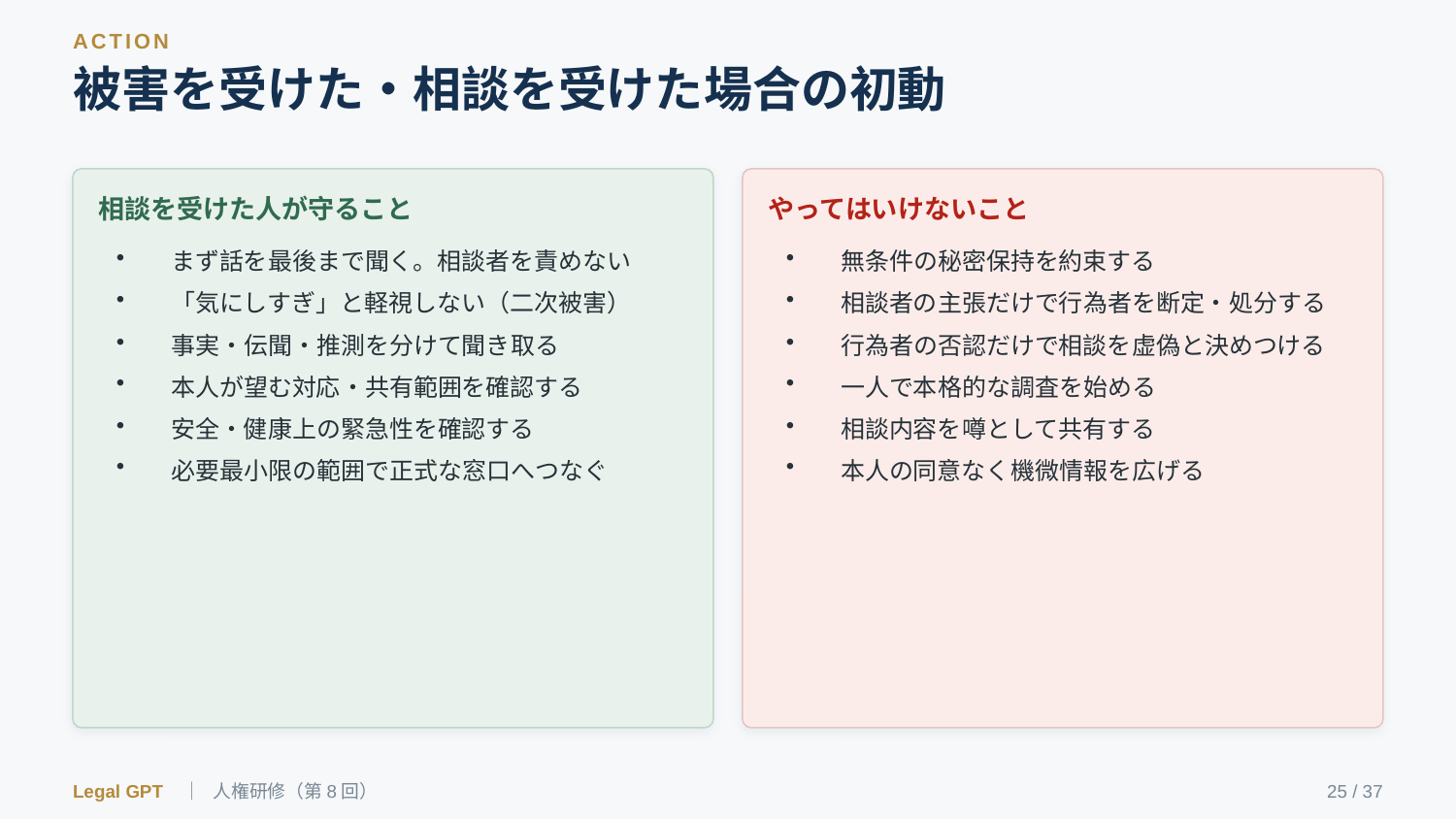

ACTION
被害を受けた・相談を受けた場合の初動

相談を受けた人が守ること
やってはいけないこと
まず話を最後まで聞く。相談者を責めない
「気にしすぎ」と軽視しない（二次被害）
事実・伝聞・推測を分けて聞き取る
本人が望む対応・共有範囲を確認する
安全・健康上の緊急性を確認する
必要最小限の範囲で正式な窓口へつなぐ
無条件の秘密保持を約束する
相談者の主張だけで行為者を断定・処分する
行為者の否認だけで相談を虚偽と決めつける
一人で本格的な調査を始める
相談内容を噂として共有する
本人の同意なく機微情報を広げる
Legal GPT   ｜   人権研修（第8回）
25 / 37